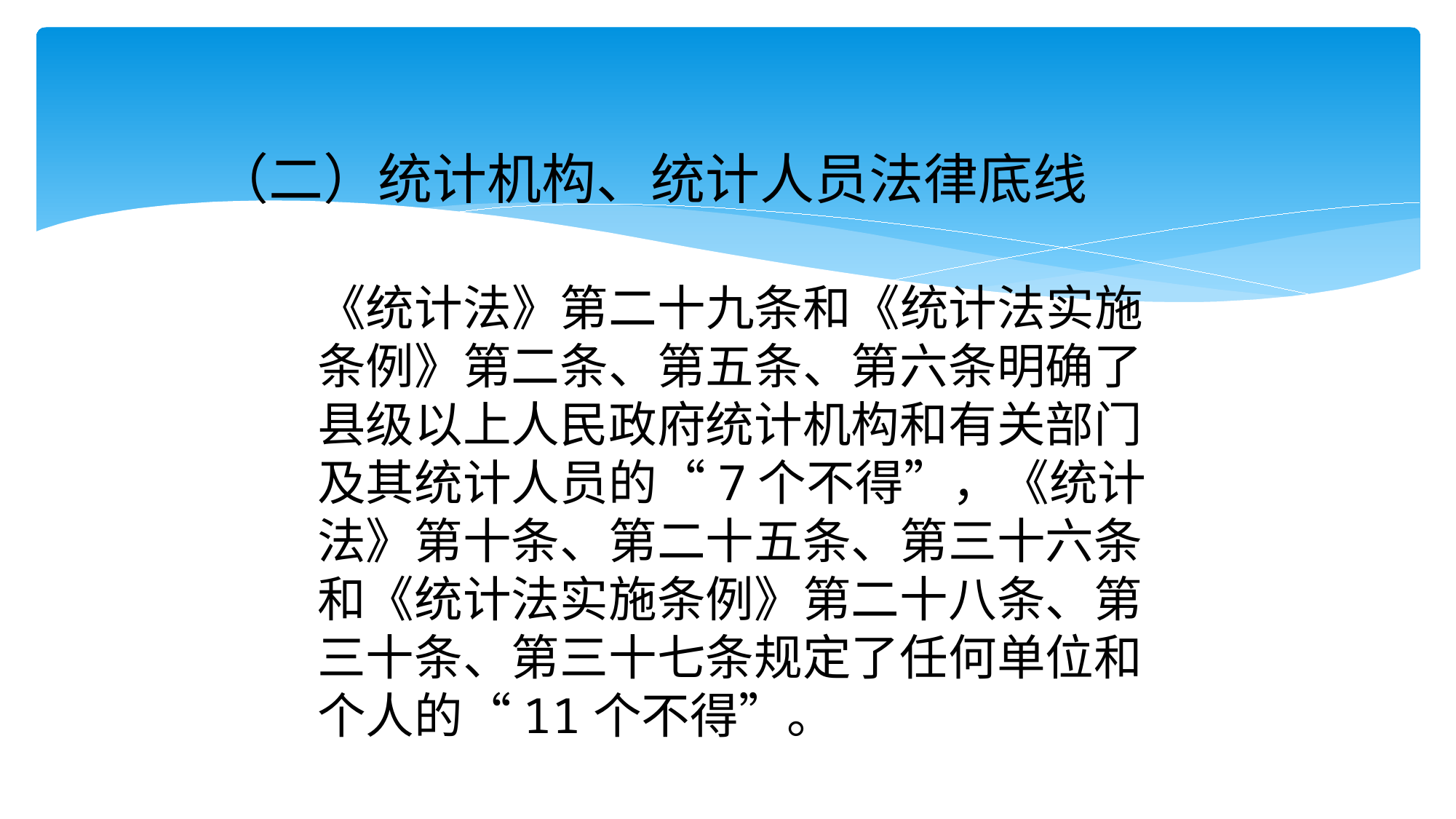

# （二）统计机构、统计人员法律底线
《统计法》第二十九条和《统计法实施条例》第二条、第五条、第六条明确了县级以上人民政府统计机构和有关部门及其统计人员的“7个不得”，《统计法》第十条、第二十五条、第三十六条和《统计法实施条例》第二十八条、第三十条、第三十七条规定了任何单位和个人的“11个不得”。

13